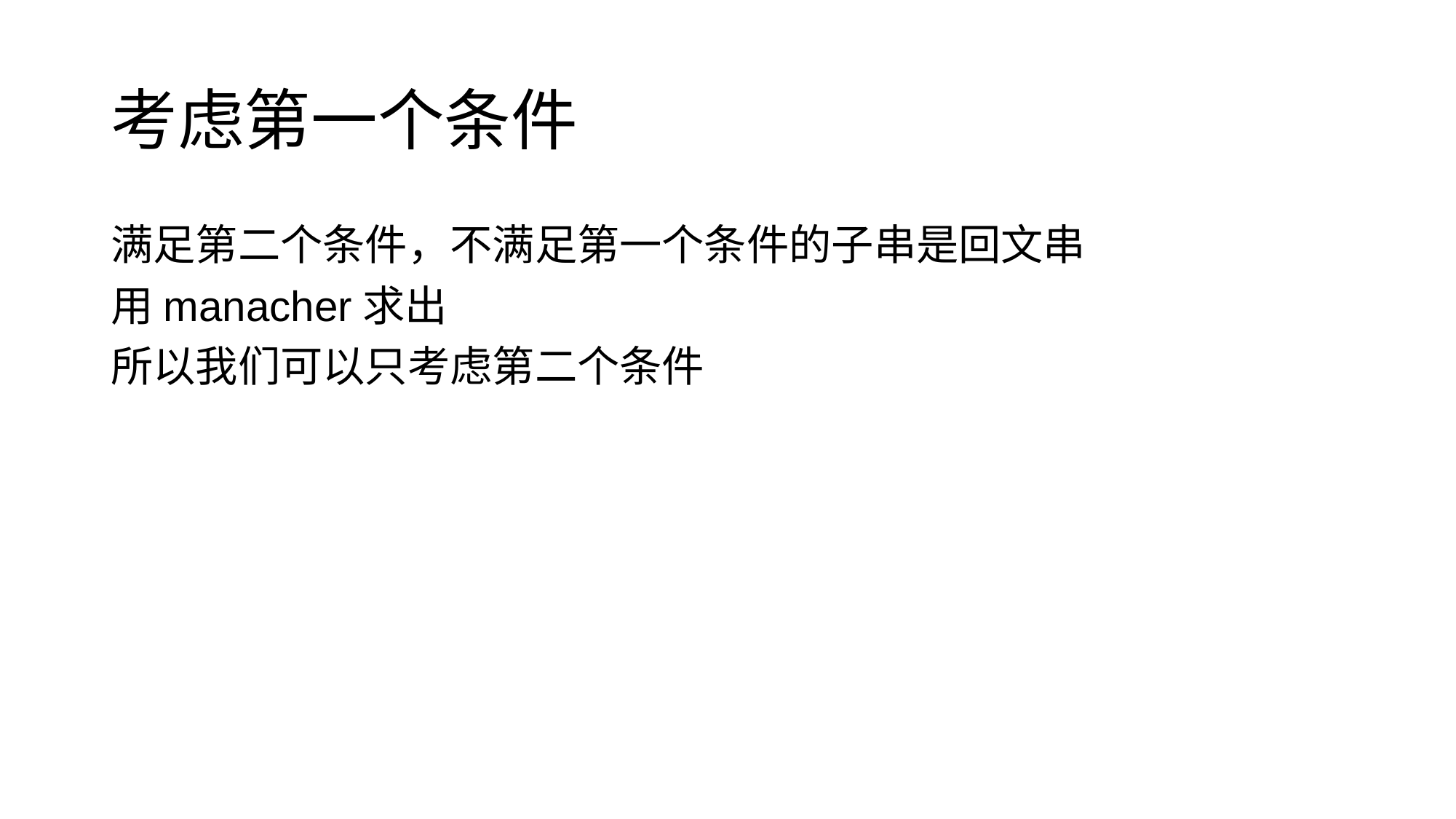

# 考虑第一个条件
满足第二个条件，不满足第一个条件的子串是回文串
用manacher求出
所以我们可以只考虑第二个条件